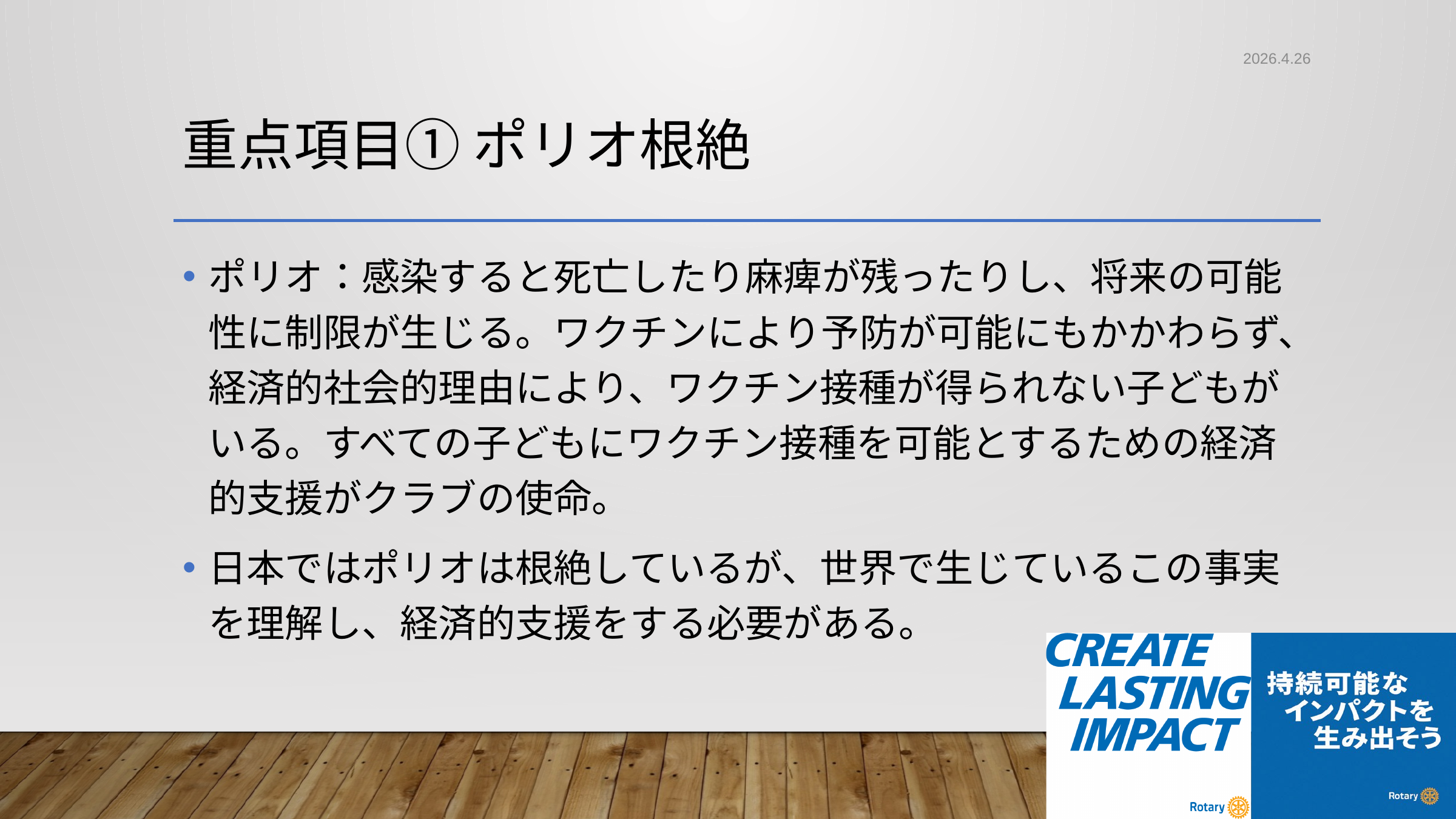

2026.4.26
# 重点項目① ポリオ根絶
ポリオ：感染すると死亡したり麻痺が残ったりし、将来の可能性に制限が生じる。ワクチンにより予防が可能にもかかわらず、経済的社会的理由により、ワクチン接種が得られない子どもがいる。すべての子どもにワクチン接種を可能とするための経済的支援がクラブの使命。
日本ではポリオは根絶しているが、世界で生じているこの事実を理解し、経済的支援をする必要がある。